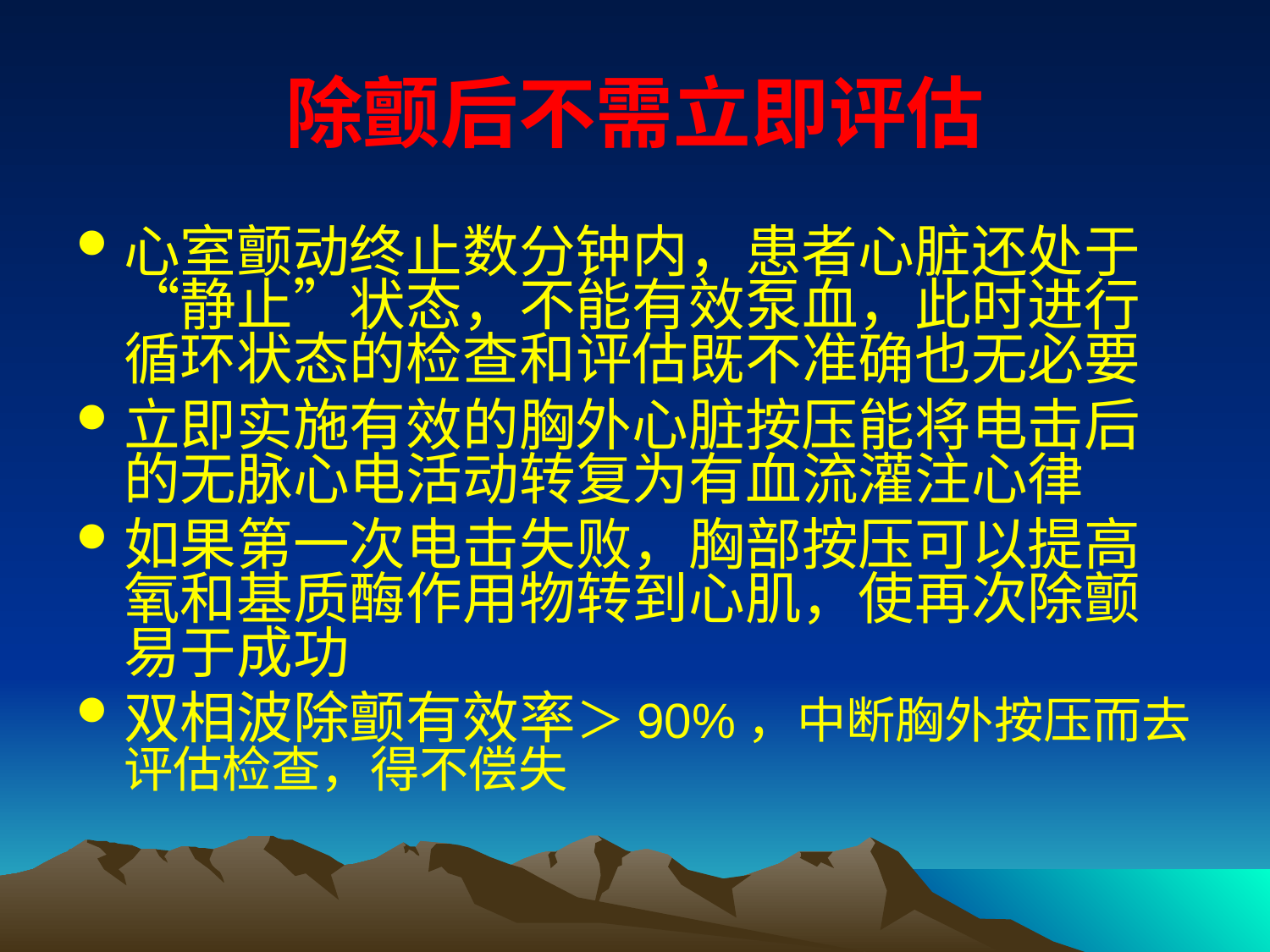

# 除颤后不需立即评估
心室颤动终止数分钟内，患者心脏还处于“静止”状态，不能有效泵血，此时进行循环状态的检查和评估既不准确也无必要
立即实施有效的胸外心脏按压能将电击后的无脉心电活动转复为有血流灌注心律
如果第一次电击失败，胸部按压可以提高氧和基质酶作用物转到心肌，使再次除颤易于成功
双相波除颤有效率＞90%，中断胸外按压而去评估检查，得不偿失